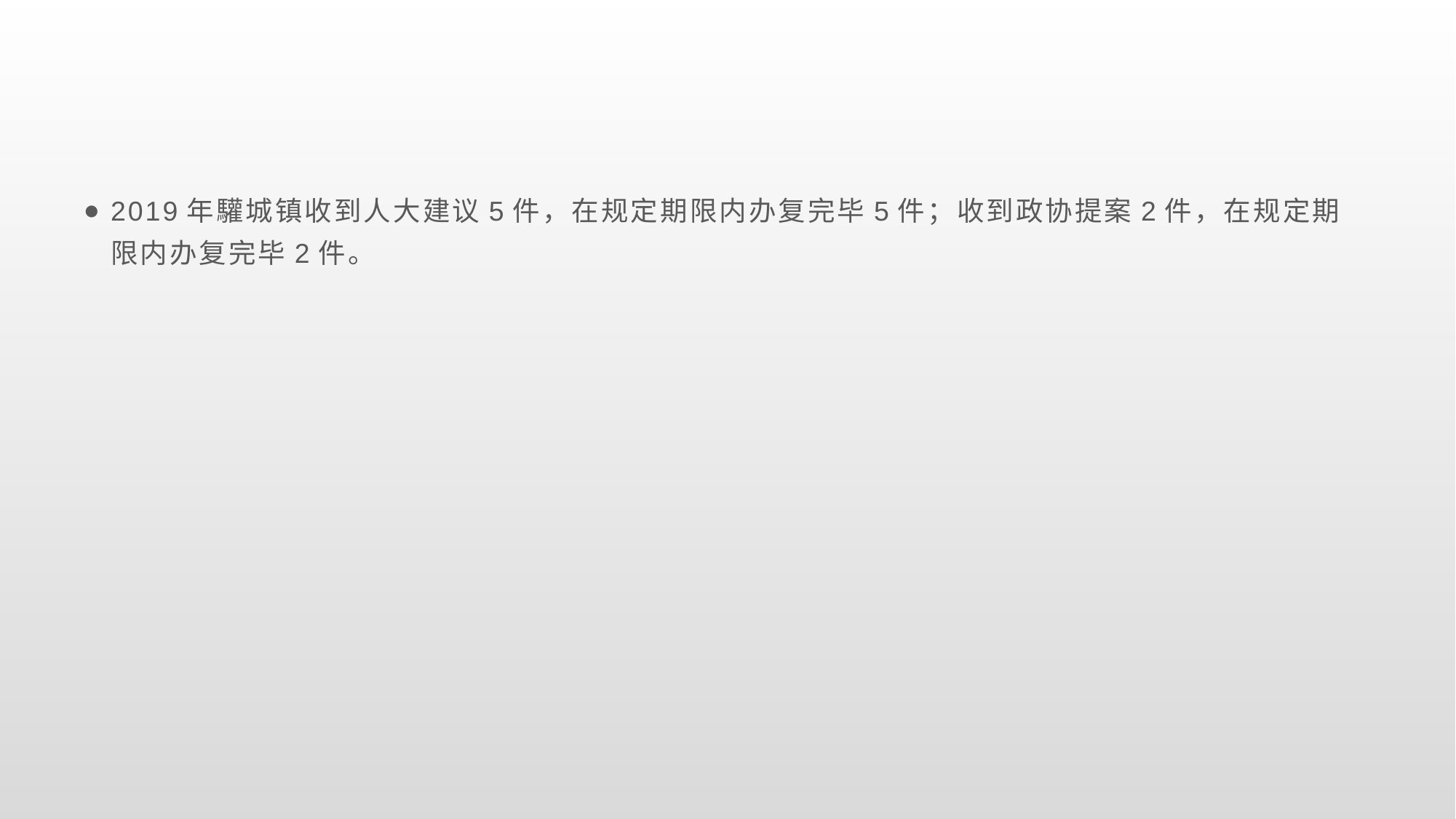

#
2019年驩城镇收到人大建议5件，在规定期限内办复完毕5件；收到政协提案2件，在规定期限内办复完毕2件。